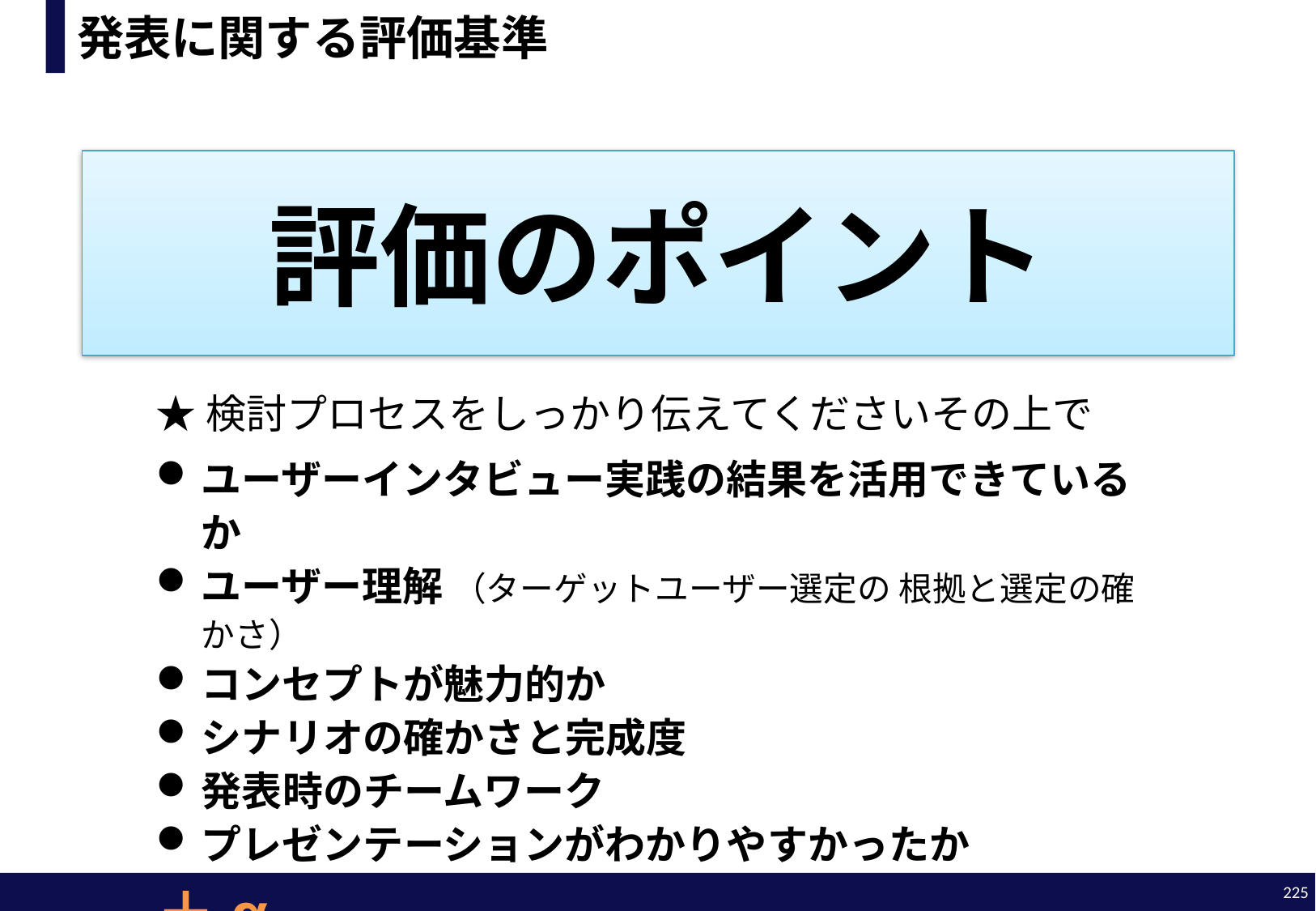

# 発表に関する評価基準
評価のポイント
★検討プロセスをしっかり伝えてくださいその上で

ユーザーインタビュー実践の結果を活用できているか
ユーザー理解 （ターゲットユーザー選定の 根拠と選定の確かさ）
コンセプトが魅力的か
シナリオの確かさと完成度
発表時のチームワーク
プレゼンテーションがわかりやすかったか
＋α